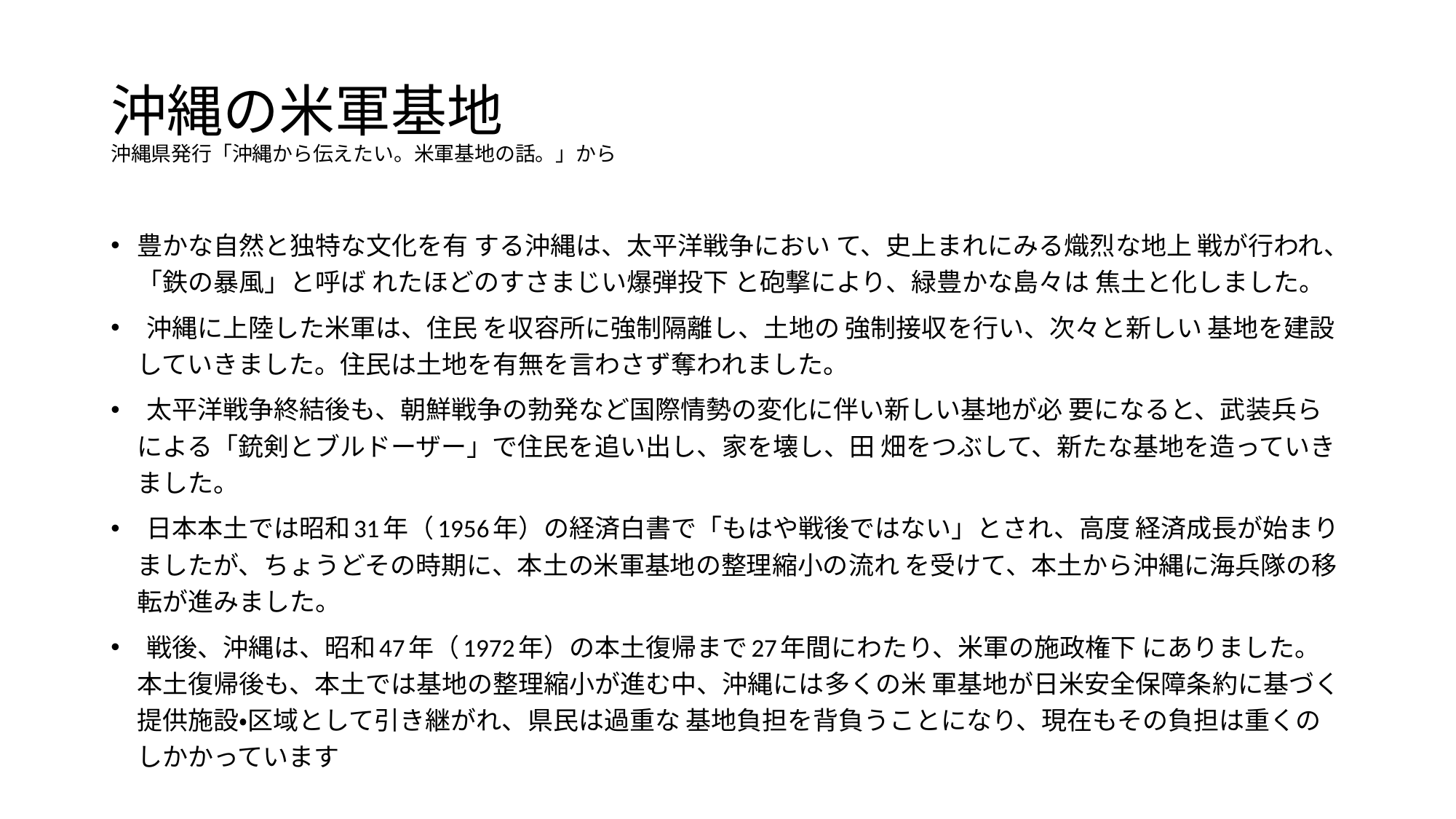

# 沖縄の米軍基地 沖縄県発行「沖縄から伝えたい。米軍基地の話。」から
豊かな自然と独特な文化を有 する沖縄は、太平洋戦争におい て、史上まれにみる熾烈な地上 戦が行われ、「鉄の暴風」と呼ば れたほどのすさまじい爆弾投下 と砲撃により、緑豊かな島々は 焦土と化しました。
 沖縄に上陸した米軍は、住民 を収容所に強制隔離し、土地の 強制接収を行い、次々と新しい 基地を建設していきました。住民は土地を有無を言わさず奪われました。
 太平洋戦争終結後も、朝鮮戦争の勃発など国際情勢の変化に伴い新しい基地が必 要になると、武装兵らによる「銃剣とブルドーザー」で住民を追い出し、家を壊し、田 畑をつぶして、新たな基地を造っていきました。
 日本本土では昭和31年（1956年）の経済白書で「もはや戦後ではない」とされ、高度 経済成長が始まりましたが、ちょうどその時期に、本土の米軍基地の整理縮小の流れ を受けて、本土から沖縄に海兵隊の移転が進みました。
 戦後、沖縄は、昭和47年（1972年）の本土復帰まで27年間にわたり、米軍の施政権下 にありました。本土復帰後も、本土では基地の整理縮小が進む中、沖縄には多くの米 軍基地が日米安全保障条約に基づく提供施設・区域として引き継がれ、県民は過重な 基地負担を背負うことになり、現在もその負担は重くのしかかっています